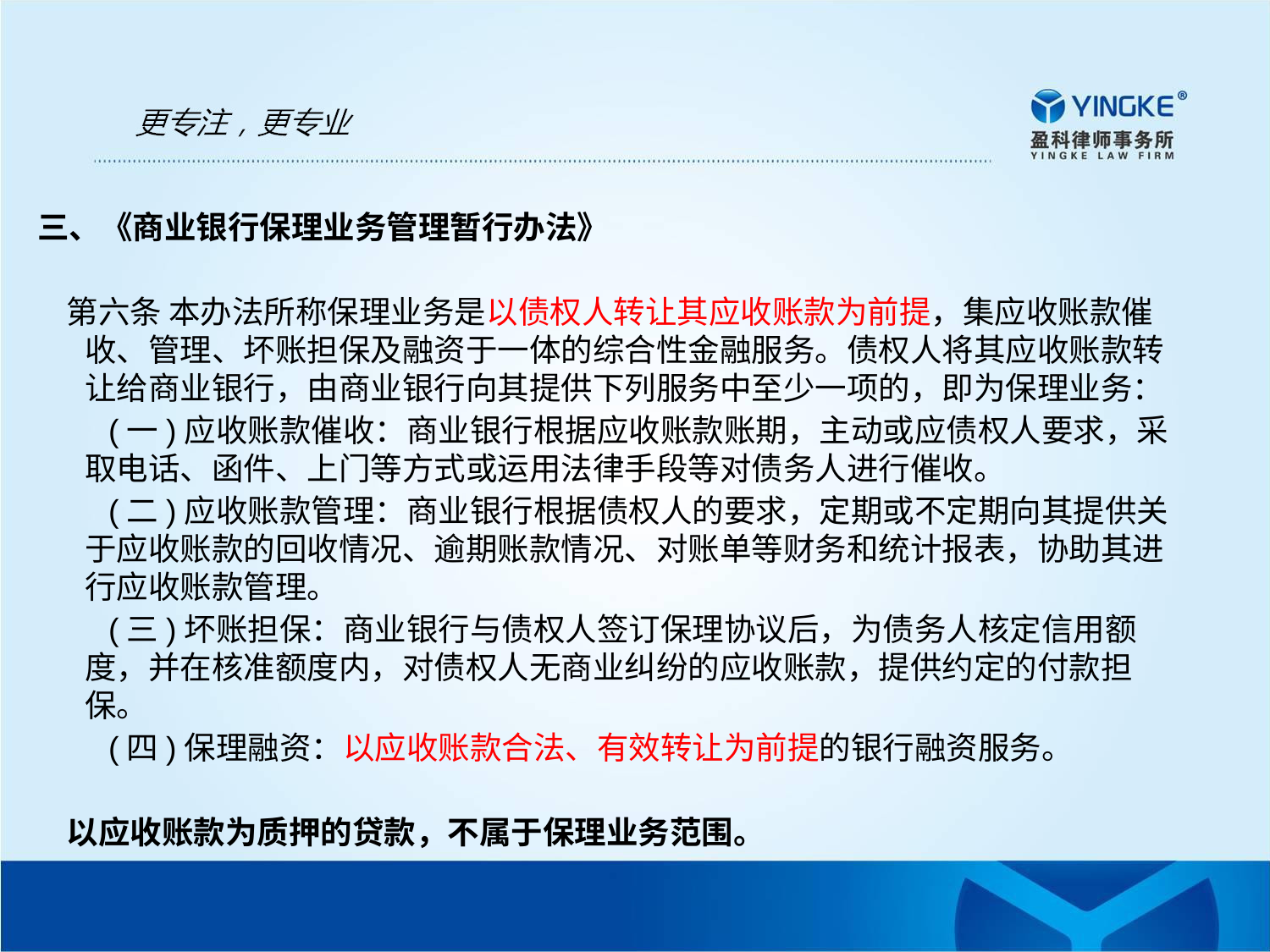

三、《商业银行保理业务管理暂行办法》

   第六条 本办法所称保理业务是以债权人转让其应收账款为前提，集应收账款催收、管理、坏账担保及融资于一体的综合性金融服务。债权人将其应收账款转让给商业银行，由商业银行向其提供下列服务中至少一项的，即为保理业务：
　　(一)应收账款催收：商业银行根据应收账款账期，主动或应债权人要求，采取电话、函件、上门等方式或运用法律手段等对债务人进行催收。
　　(二)应收账款管理：商业银行根据债权人的要求，定期或不定期向其提供关于应收账款的回收情况、逾期账款情况、对账单等财务和统计报表，协助其进行应收账款管理。
　　(三)坏账担保：商业银行与债权人签订保理协议后，为债务人核定信用额度，并在核准额度内，对债权人无商业纠纷的应收账款，提供约定的付款担保。
　　(四)保理融资：以应收账款合法、有效转让为前提的银行融资服务。

   以应收账款为质押的贷款，不属于保理业务范围。